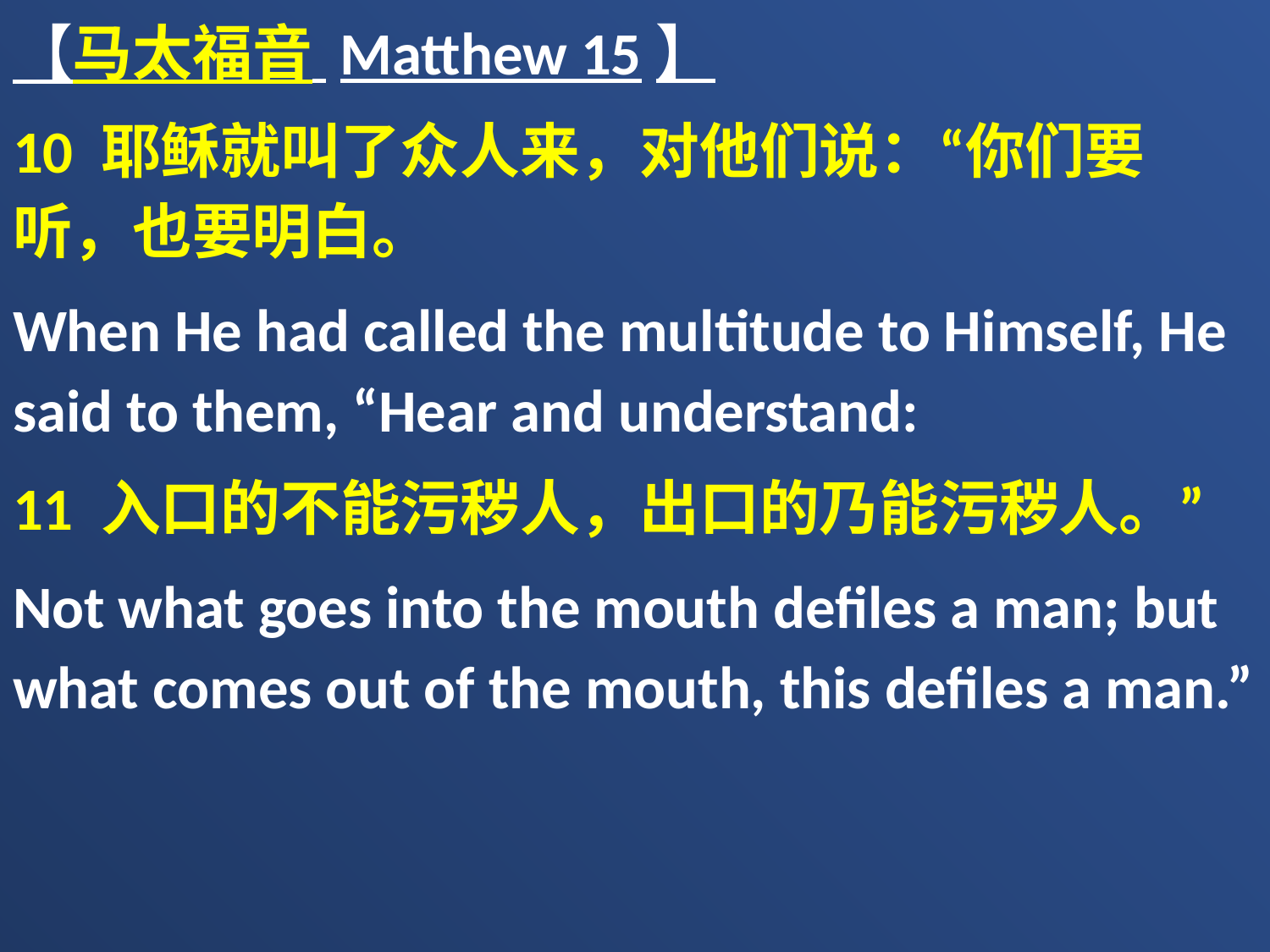

【马太福音 Matthew 15】
10 耶稣就叫了众人来，对他们说：“你们要听，也要明白。
When He had called the multitude to Himself, He said to them, “Hear and understand:
11 入口的不能污秽人，出口的乃能污秽人。”
Not what goes into the mouth defiles a man; but what comes out of the mouth, this defiles a man.”